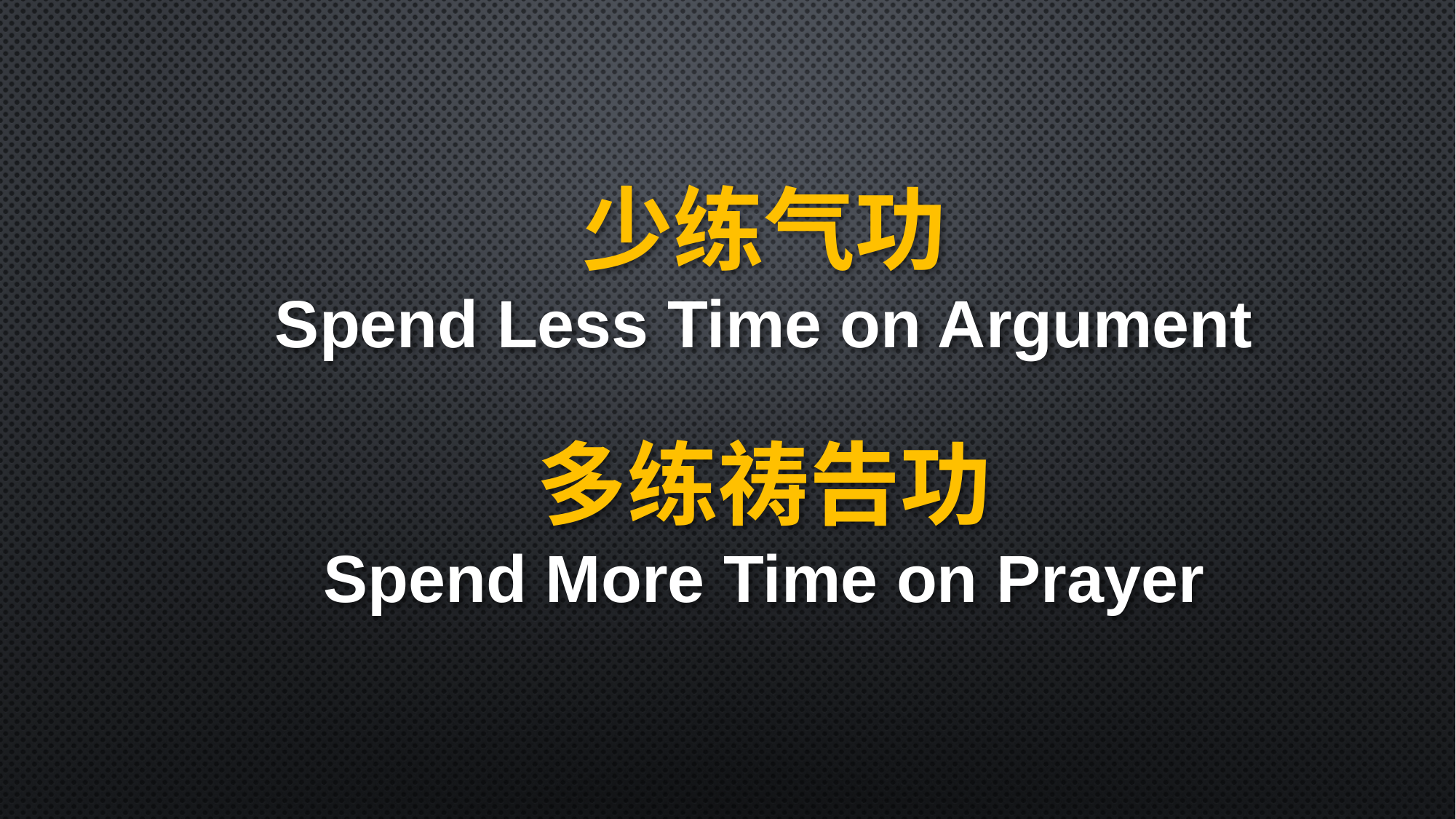

少练气功
Spend Less Time on Argument

多练祷告功
Spend More Time on Prayer